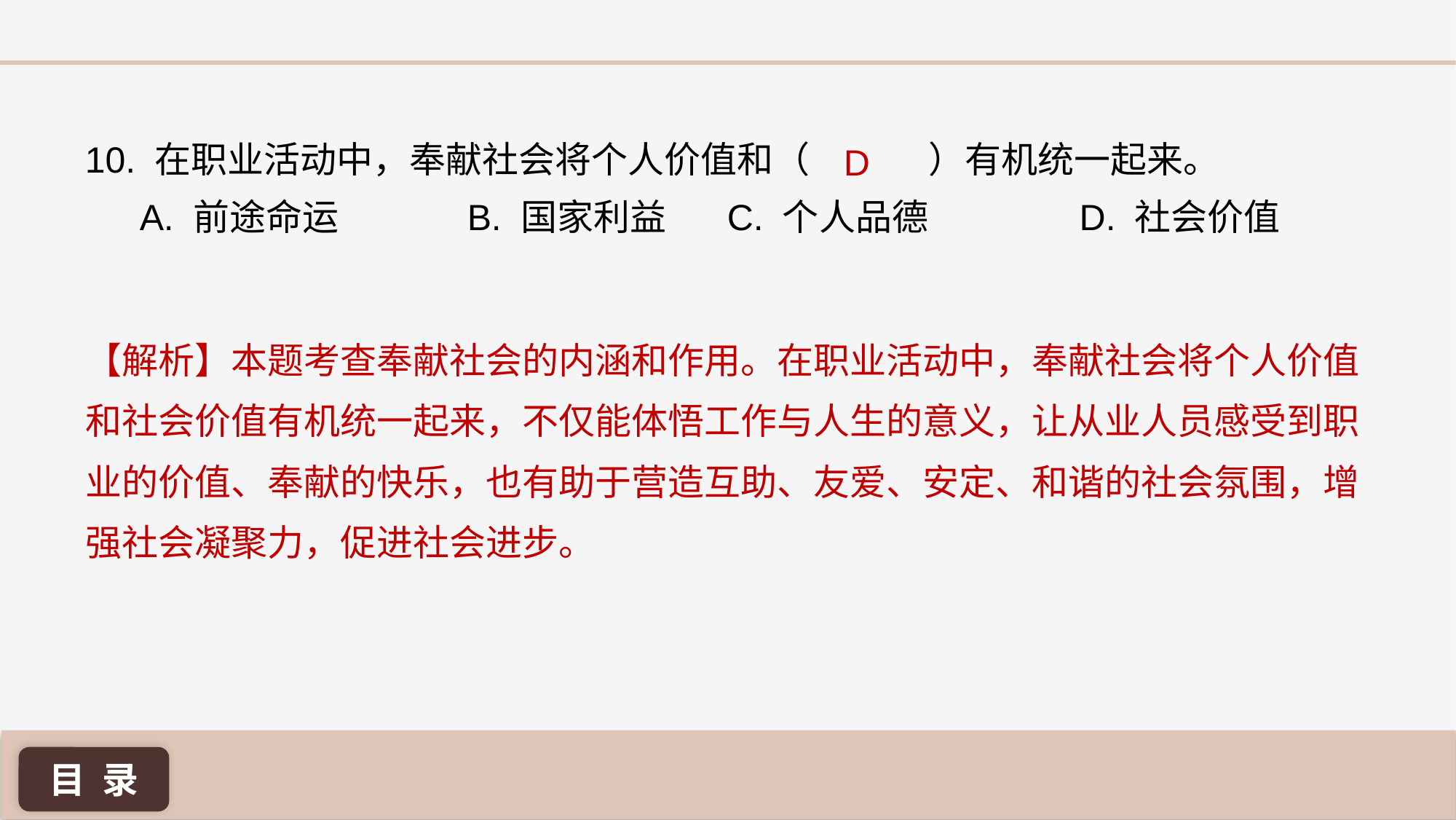

10. 在职业活动中，奉献社会将个人价值和（ 	   ）有机统一起来。
A. 前途命运 		B. 国家利益 	    C. 个人品德 	       D. 社会价值
 D
【解析】本题考查奉献社会的内涵和作用。在职业活动中，奉献社会将个人价值和社会价值有机统一起来，不仅能体悟工作与人生的意义，让从业人员感受到职业的价值、奉献的快乐，也有助于营造互助、友爱、安定、和谐的社会氛围，增强社会凝聚力，促进社会进步。